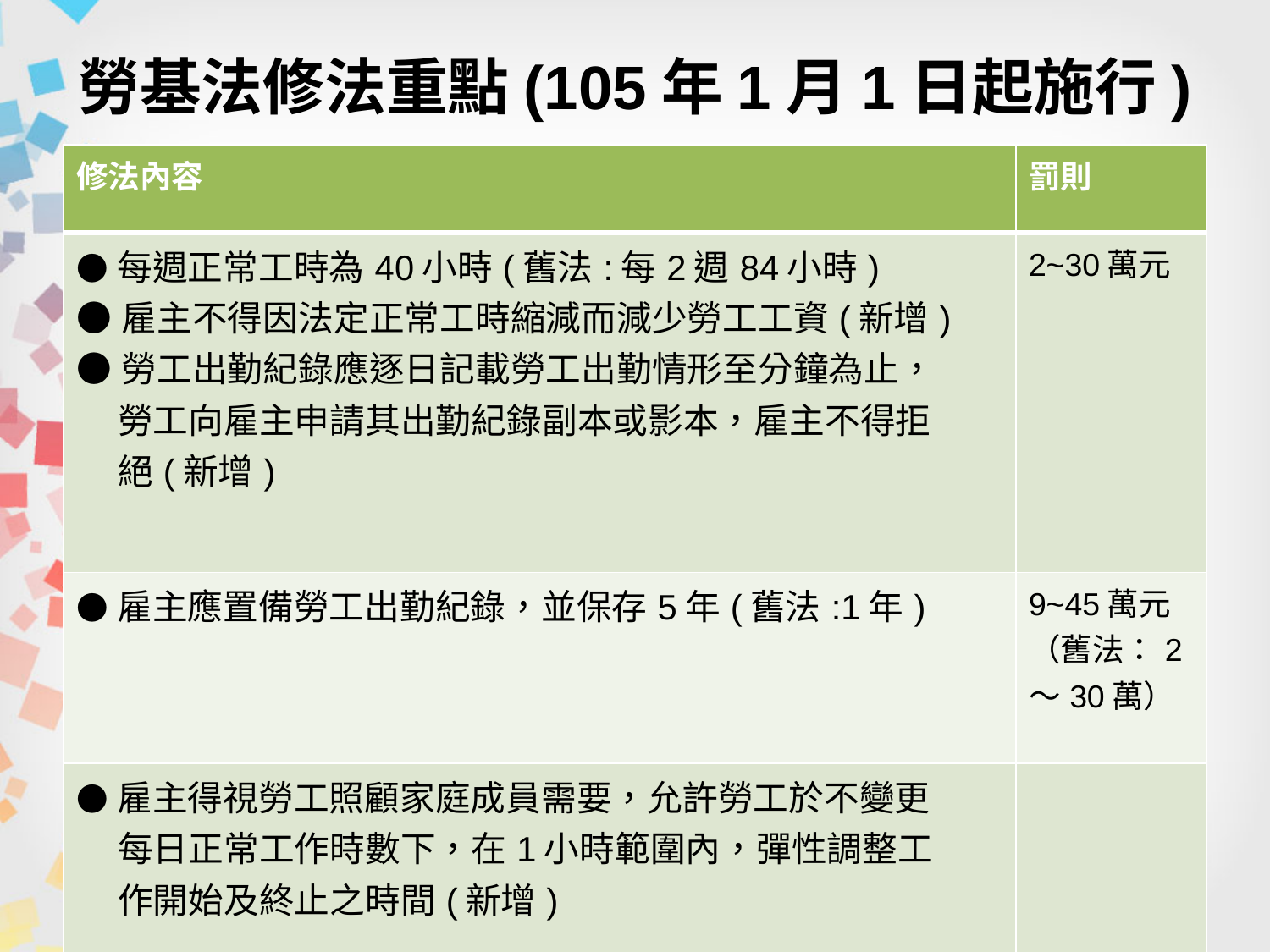

# 勞基法修法重點(105年1月1日起施行)
| 修法內容 | 罰則 |
| --- | --- |
| ●每週正常工時為40小時(舊法:每2週84小時) ●雇主不得因法定正常工時縮減而減少勞工工資(新增) ●勞工出勤紀錄應逐日記載勞工出勤情形至分鐘為止， 勞工向雇主申請其出勤紀錄副本或影本，雇主不得拒 絕(新增) | 2~30萬元 |
| ●雇主應置備勞工出勤紀錄，並保存5年(舊法:1年) | 9~45萬元 （舊法：2～30萬） |
| ●雇主得視勞工照顧家庭成員需要，允許勞工於不變更 每日正常工作時數下，在1小時範圍內，彈性調整工 作開始及終止之時間(新增) |  |